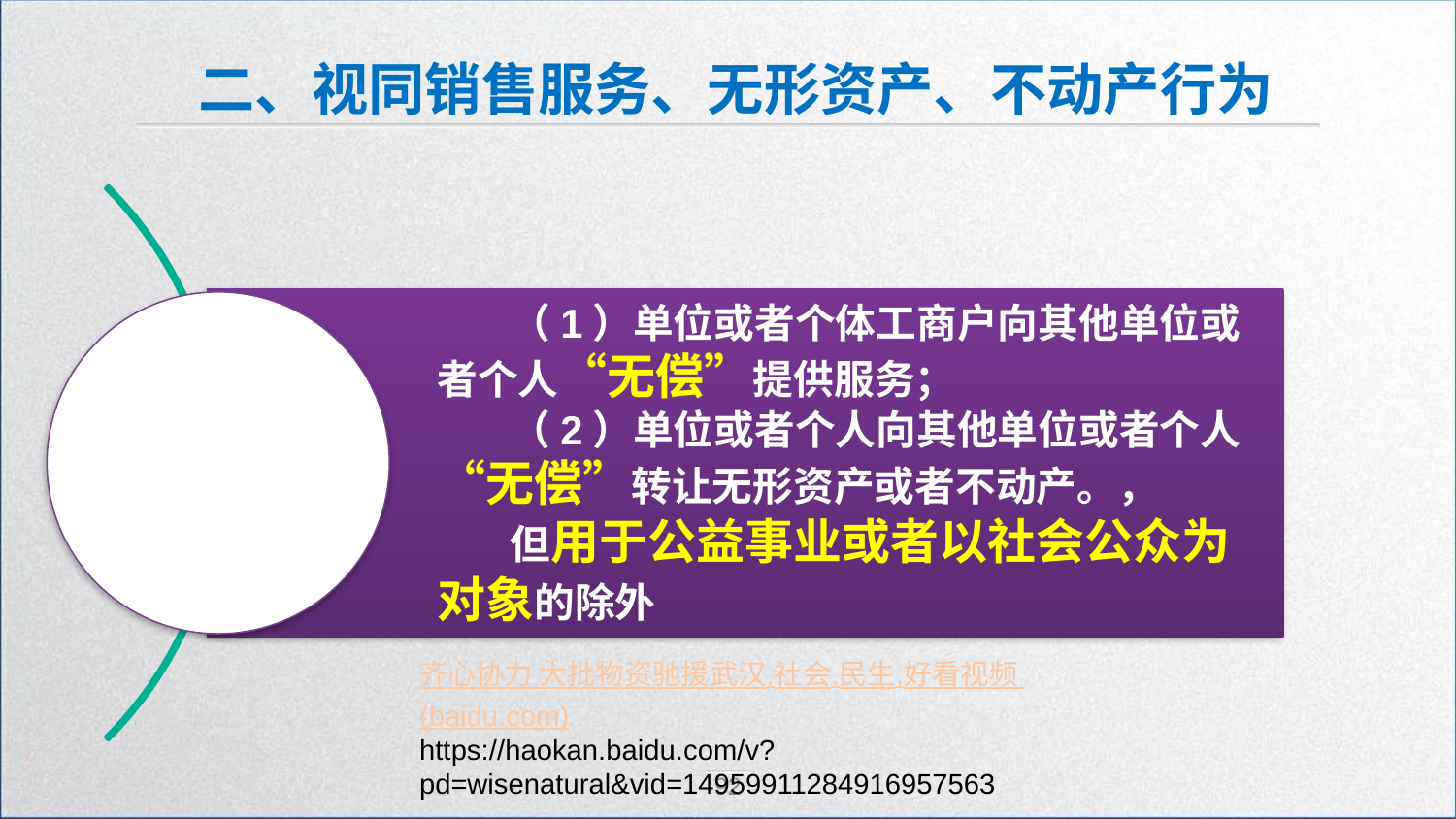

二、视同销售服务、无形资产、不动产行为
（1）单位或者个体工商户向其他单位或者个人“无偿”提供服务；
（2）单位或者个人向其他单位或者个人“无偿”转让无形资产或者不动产。，
但用于公益事业或者以社会公众为对象的除外
齐心协力 大批物资驰援武汉,社会,民生,好看视频 (baidu.com)
https://haokan.baidu.com/v?pd=wisenatural&vid=14959911284916957563
92